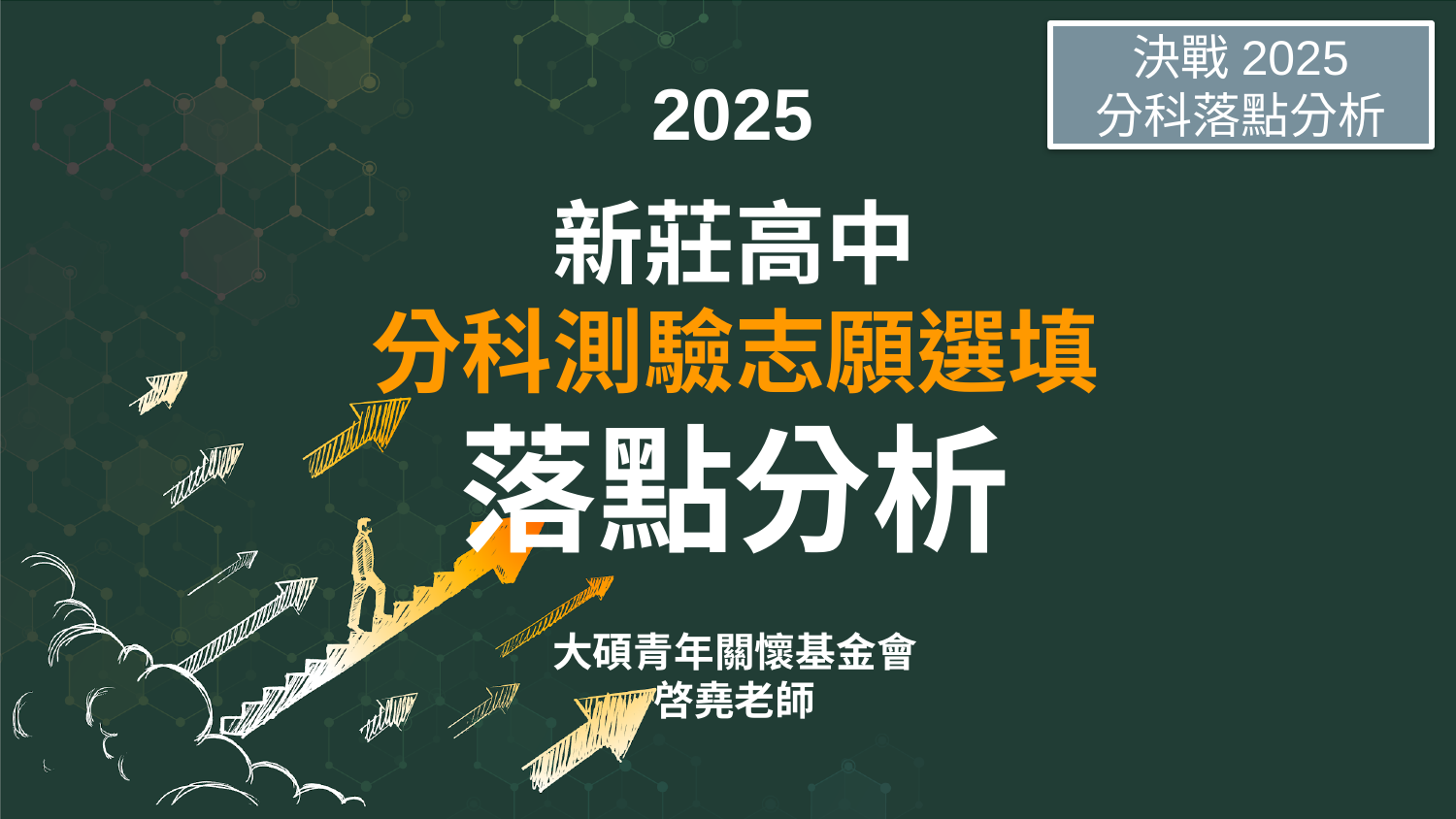

決戰2025
分科落點分析
2025
新莊高中
分科測驗志願選填
落點分析
大碩青年關懷基金會
啓堯老師